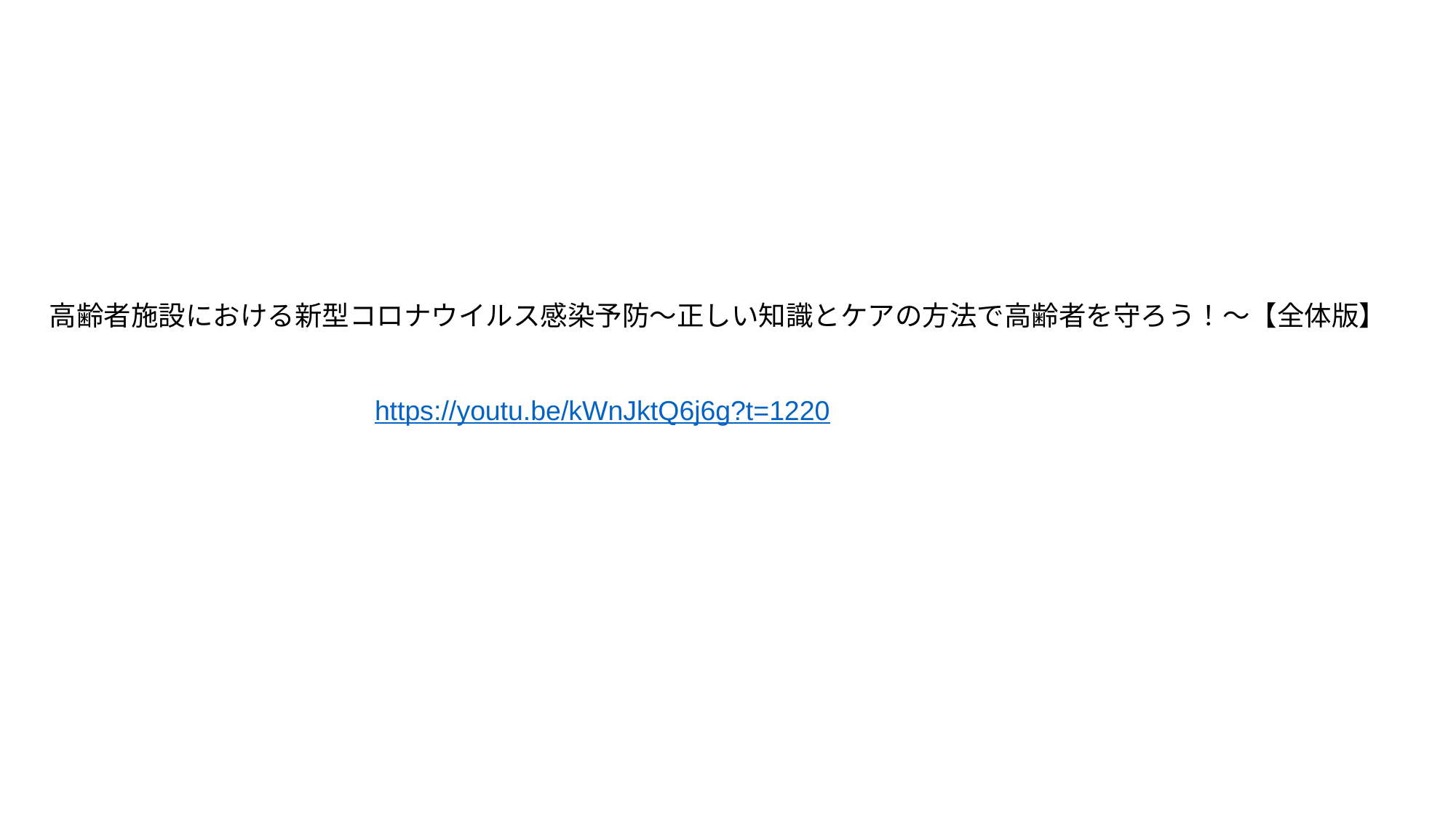

高齢者施設における新型コロナウイルス感染予防～正しい知識とケアの方法で高齢者を守ろう！～【全体版】
https://youtu.be/kWnJktQ6j6g?t=1220